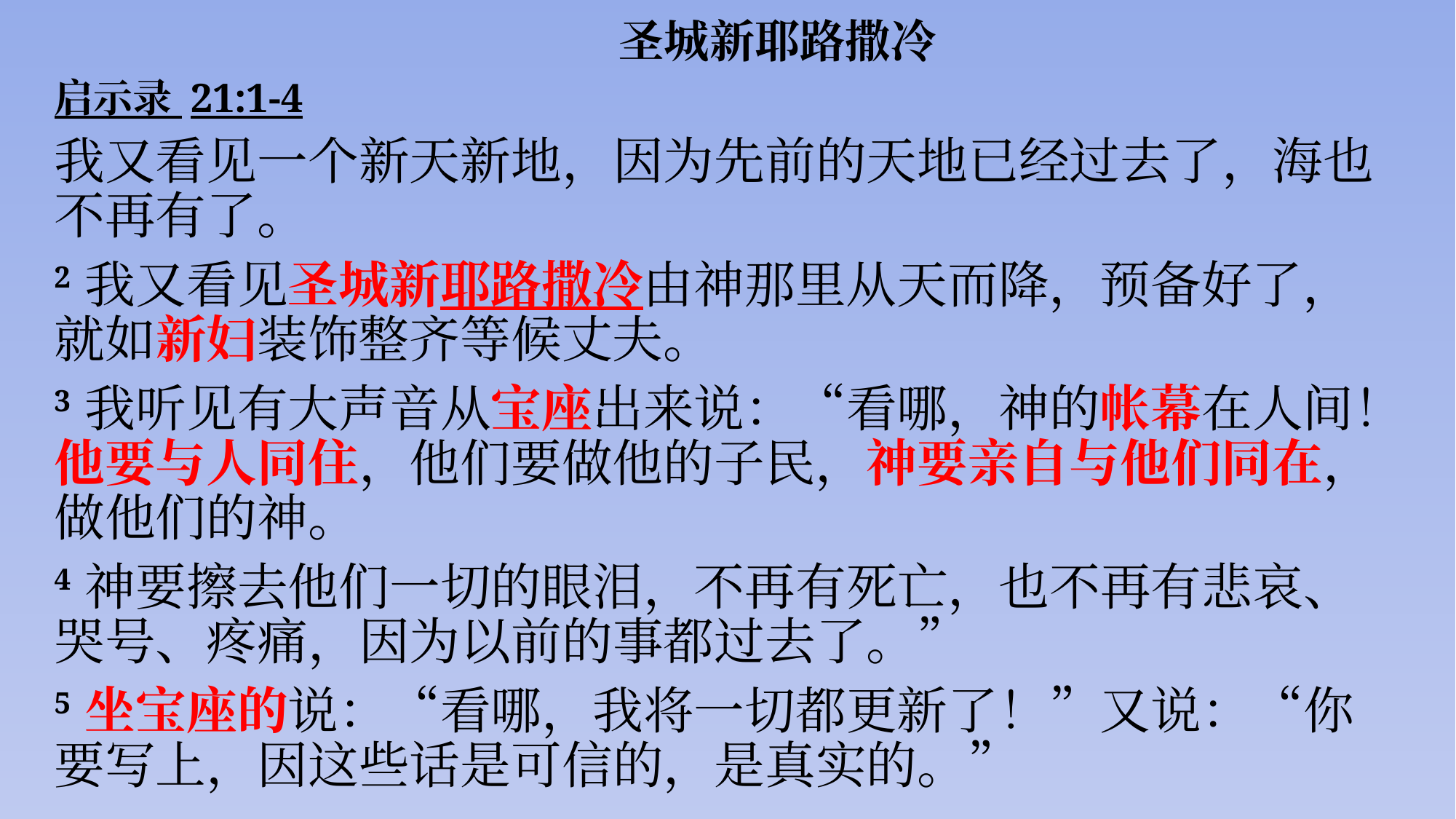

# 圣城新耶路撒冷
启示录 21:1-4
我又看见一个新天新地，因为先前的天地已经过去了，海也不再有了。
2 我又看见圣城新耶路撒冷由神那里从天而降，预备好了，就如新妇装饰整齐等候丈夫。
3 我听见有大声音从宝座出来说：“看哪，神的帐幕在人间！他要与人同住，他们要做他的子民，神要亲自与他们同在，做他们的神。
4 神要擦去他们一切的眼泪，不再有死亡，也不再有悲哀、哭号、疼痛，因为以前的事都过去了。”
5 坐宝座的说：“看哪，我将一切都更新了！”又说：“你要写上，因这些话是可信的，是真实的。”